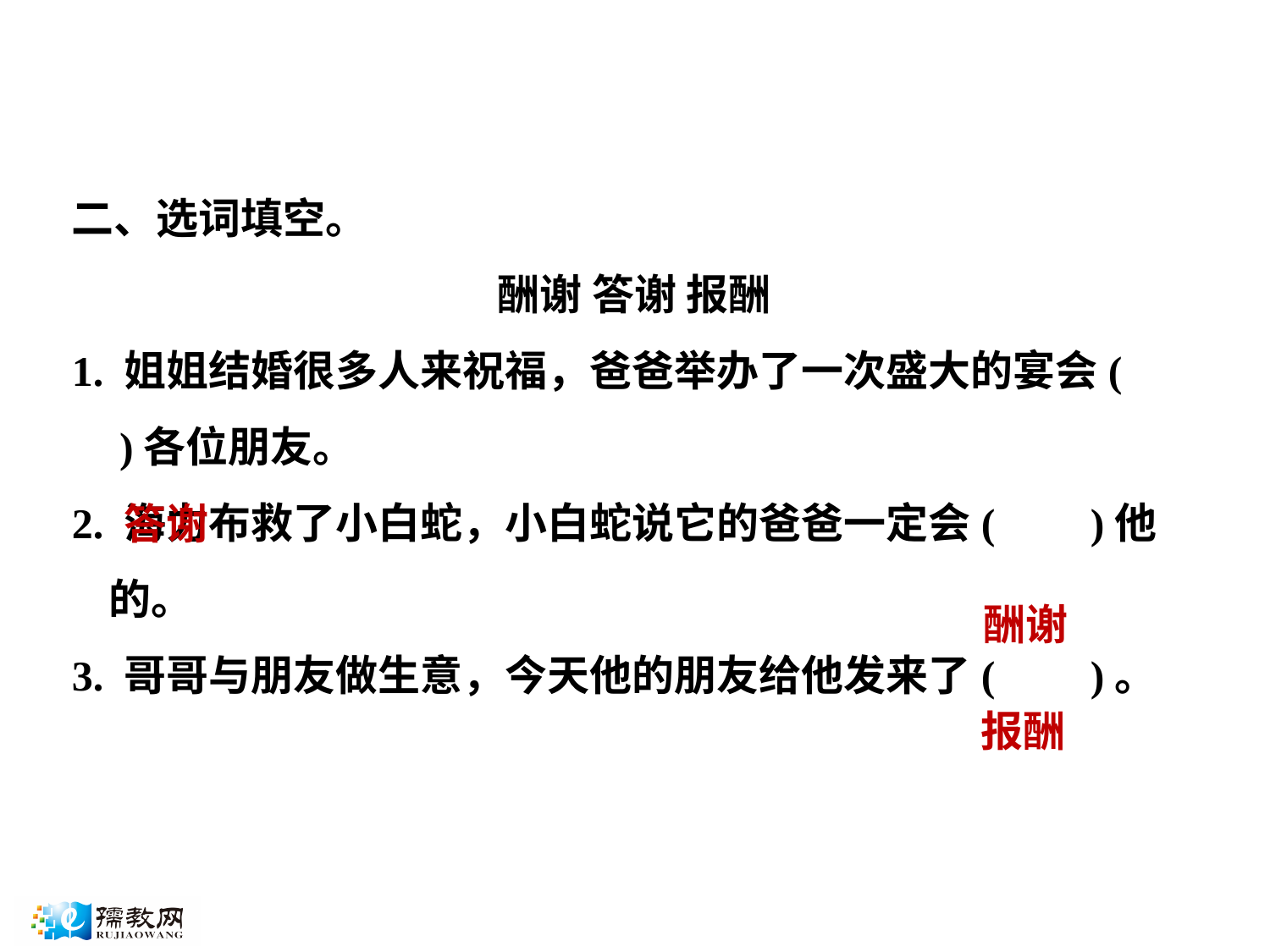

二、选词填空。
酬谢 答谢 报酬
1. 姐姐结婚很多人来祝福，爸爸举办了一次盛大的宴会(         )各位朋友。
2. 海力布救了小白蛇，小白蛇说它的爸爸一定会(         )他的。
3. 哥哥与朋友做生意，今天他的朋友给他发来了(         )。
答谢
酬谢
报酬